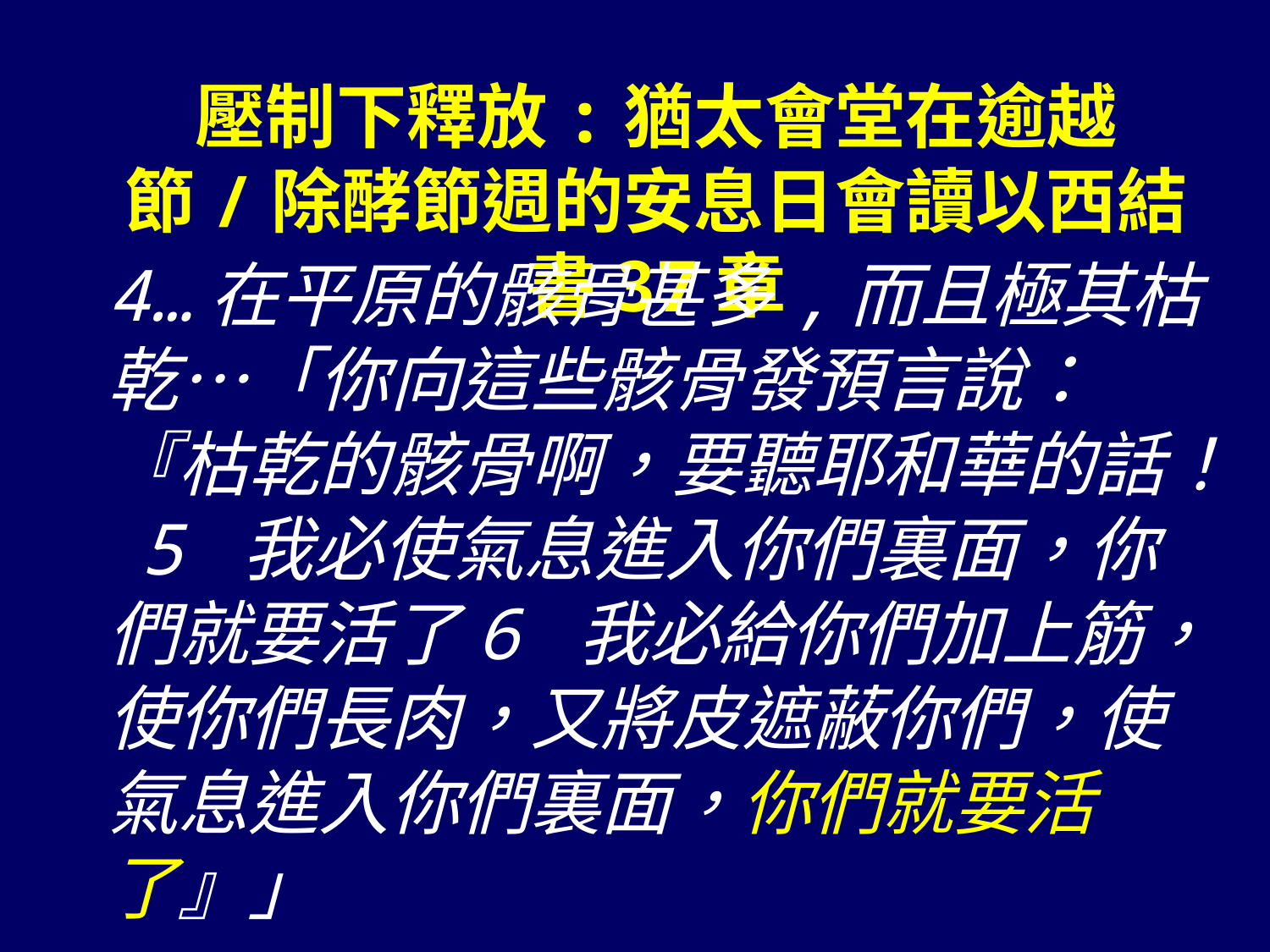

壓制下釋放:猶太會堂在逾越節/除酵節週的安息日會讀以西結書37章
4…在平原的骸骨甚多,而且極其枯乾…「你向這些骸骨發預言說：『枯乾的骸骨啊，要聽耶和華的話！ 5 我必使氣息進入你們裏面，你們就要活了6 我必給你們加上筋，使你們長肉，又將皮遮蔽你們，使氣息進入你們裏面，你們就要活了』」